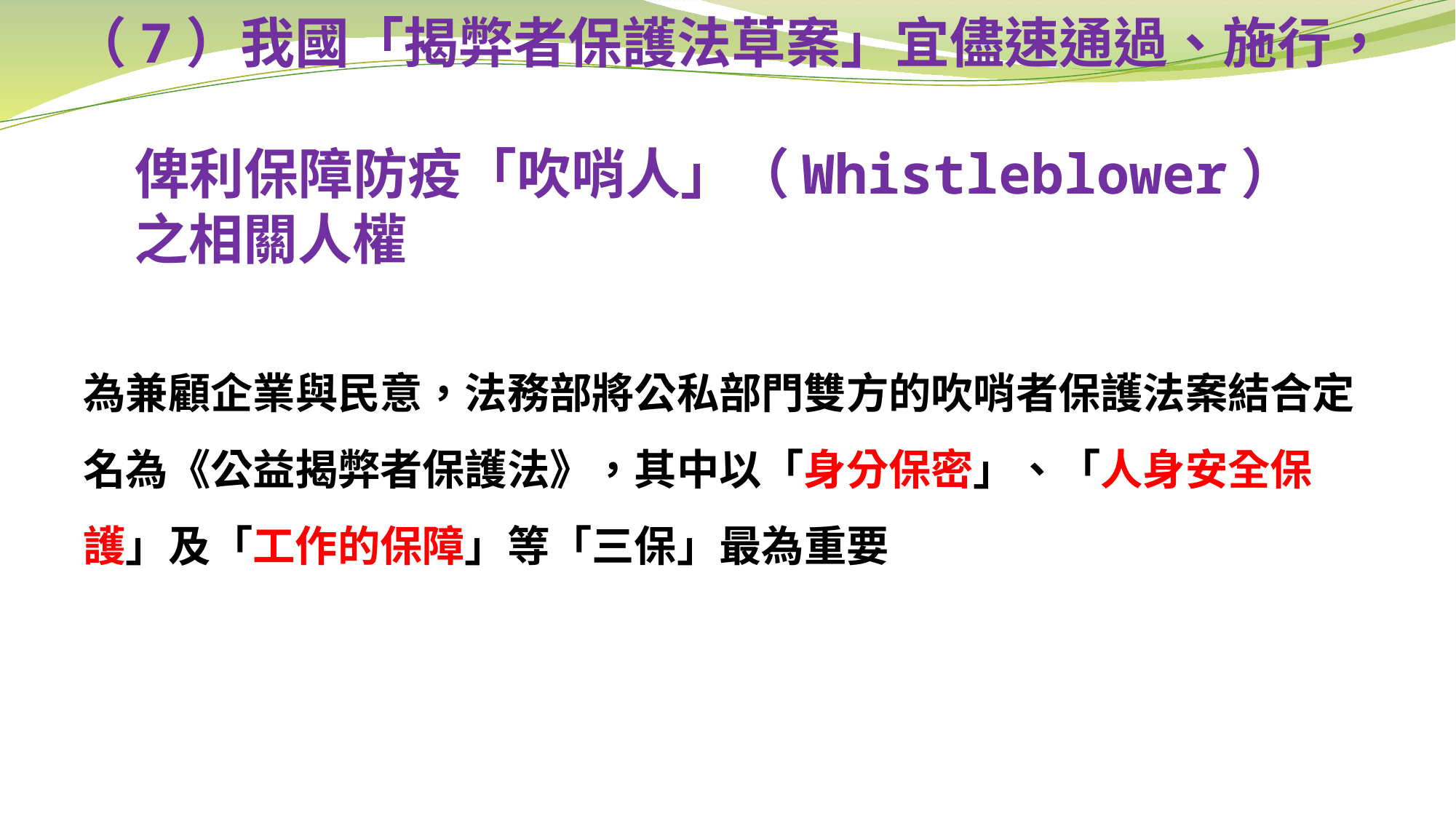

# （7）我國「揭弊者保護法草案」宜儘速通過、施行， 俾利保障防疫「吹哨人」（Whistleblower） 之相關人權
為兼顧企業與民意，法務部將公私部門雙方的吹哨者保護法案結合定名為《公益揭弊者保護法》，其中以「身分保密」、「人身安全保護」及「工作的保障」等「三保」最為重要